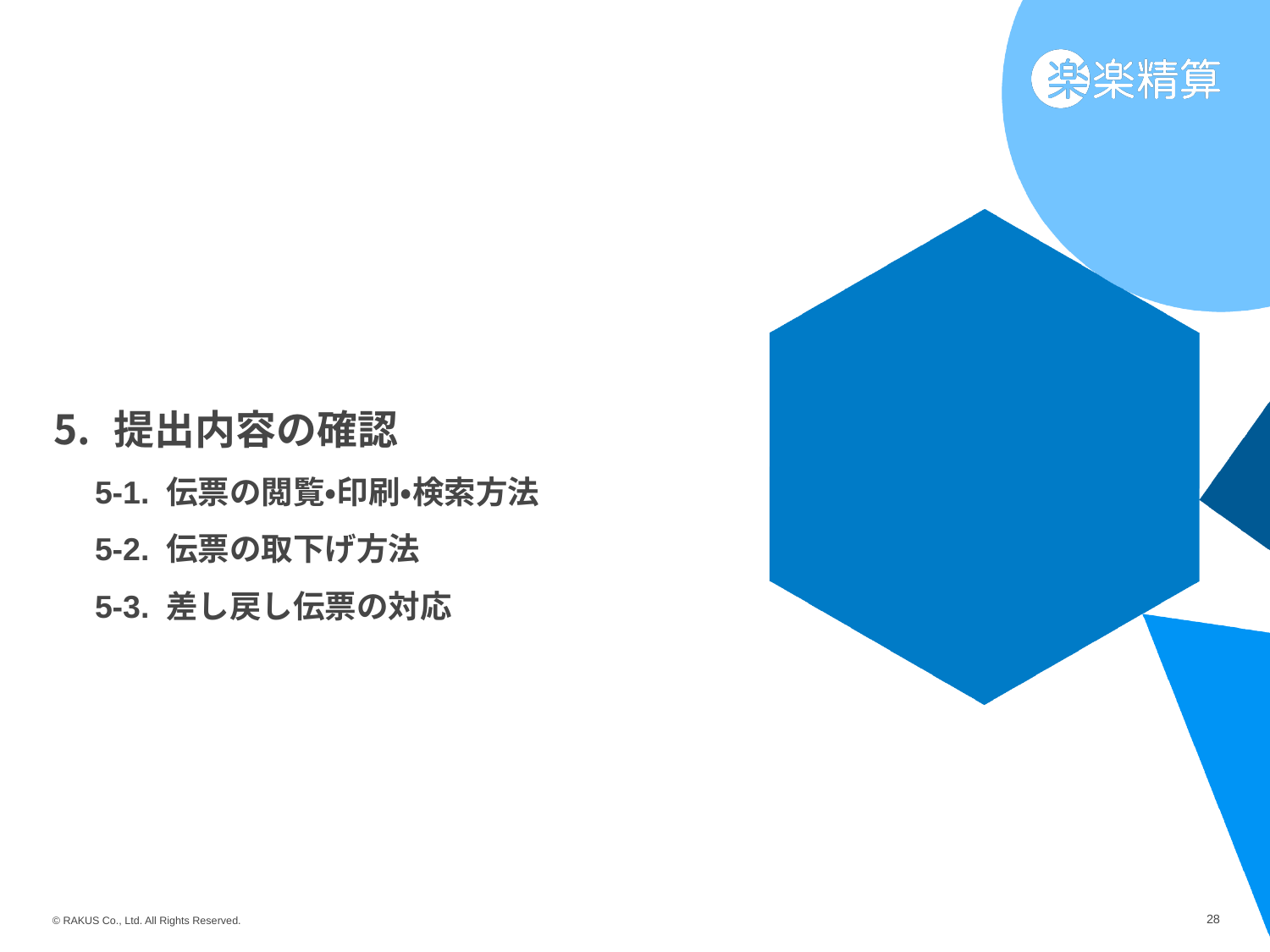

提出内容の確認
5-1. 伝票の閲覧・印刷・検索方法
5-2. 伝票の取下げ方法
5-3. 差し戻し伝票の対応
28